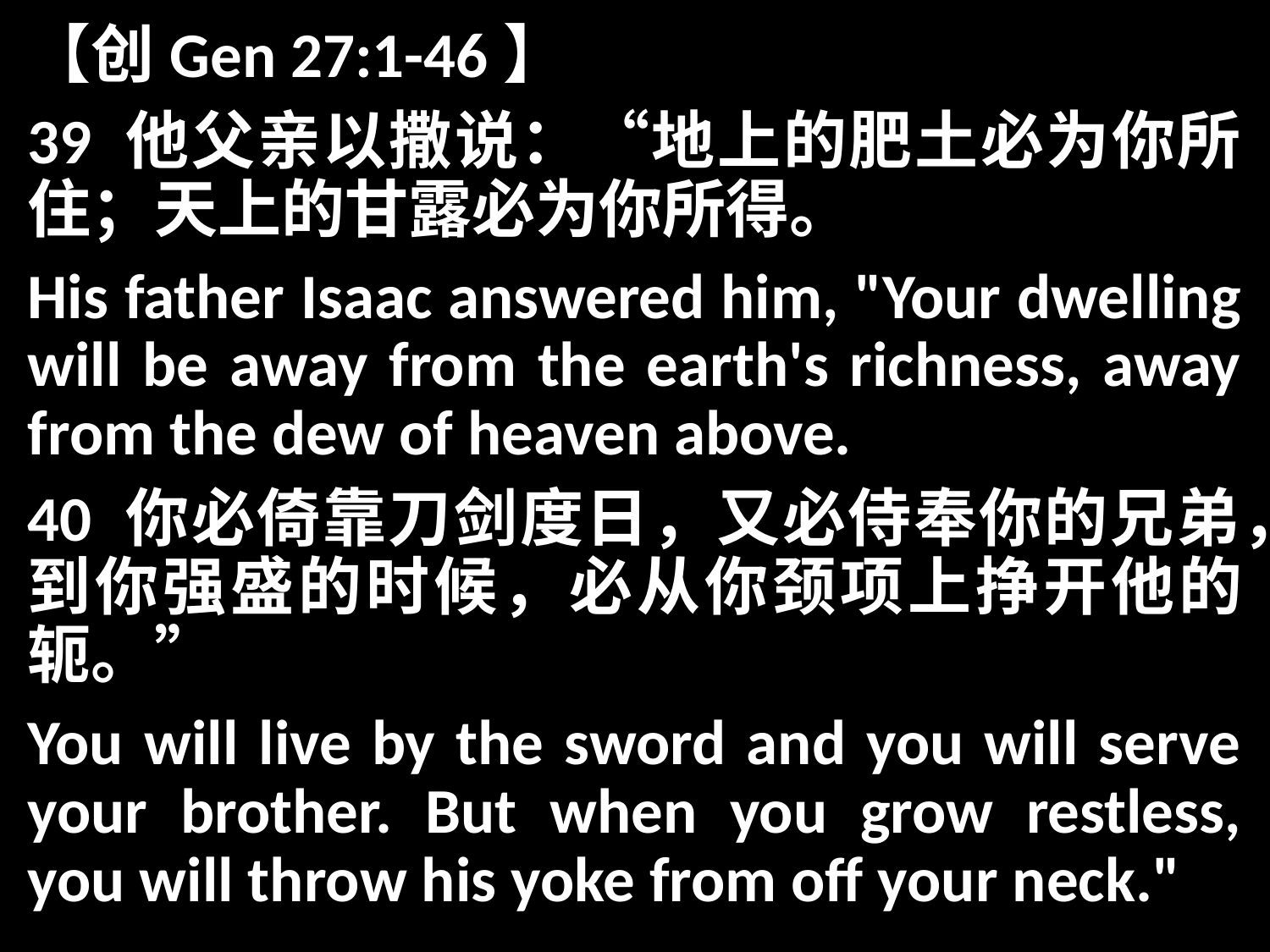

【创Gen 27:1-46】
39 他父亲以撒说：“地上的肥土必为你所住；天上的甘露必为你所得。
His father Isaac answered him, "Your dwelling will be away from the earth's richness, away from the dew of heaven above.
40 你必倚靠刀剑度日，又必侍奉你的兄弟，到你强盛的时候，必从你颈项上挣开他的轭。”
You will live by the sword and you will serve your brother. But when you grow restless, you will throw his yoke from off your neck."